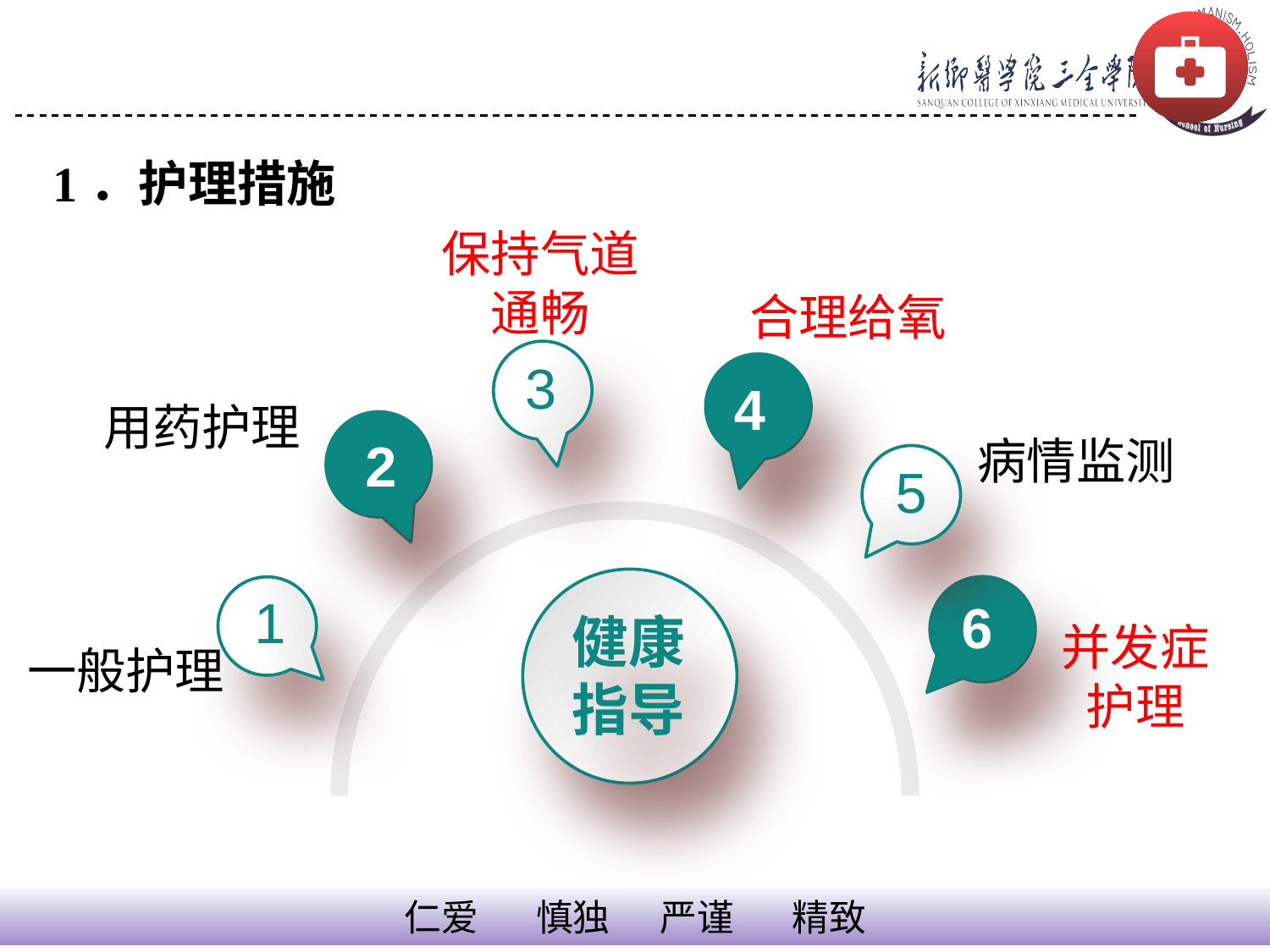

1．护理措施
保持气道通畅
合理给氧

3

4

2

5

健康指导

1
6
用药护理
病情监测
并发症护理
一般护理